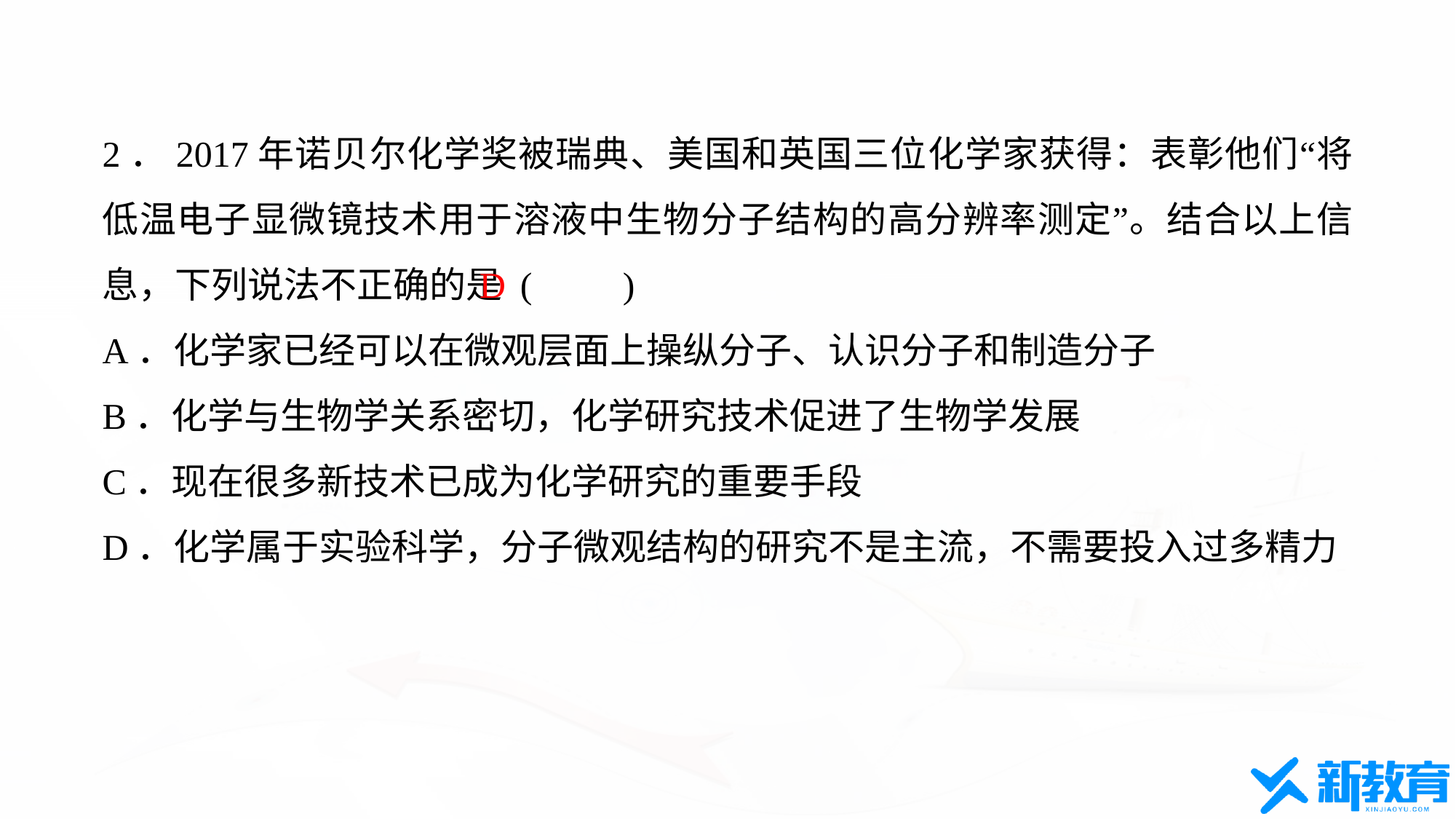

2．2017年诺贝尔化学奖被瑞典、美国和英国三位化学家获得：表彰他们“将低温电子显微镜技术用于溶液中生物分子结构的高分辨率测定”。结合以上信息，下列说法不正确的是 (　　)
A．化学家已经可以在微观层面上操纵分子、认识分子和制造分子
B．化学与生物学关系密切，化学研究技术促进了生物学发展
C．现在很多新技术已成为化学研究的重要手段
D．化学属于实验科学，分子微观结构的研究不是主流，不需要投入过多精力
D